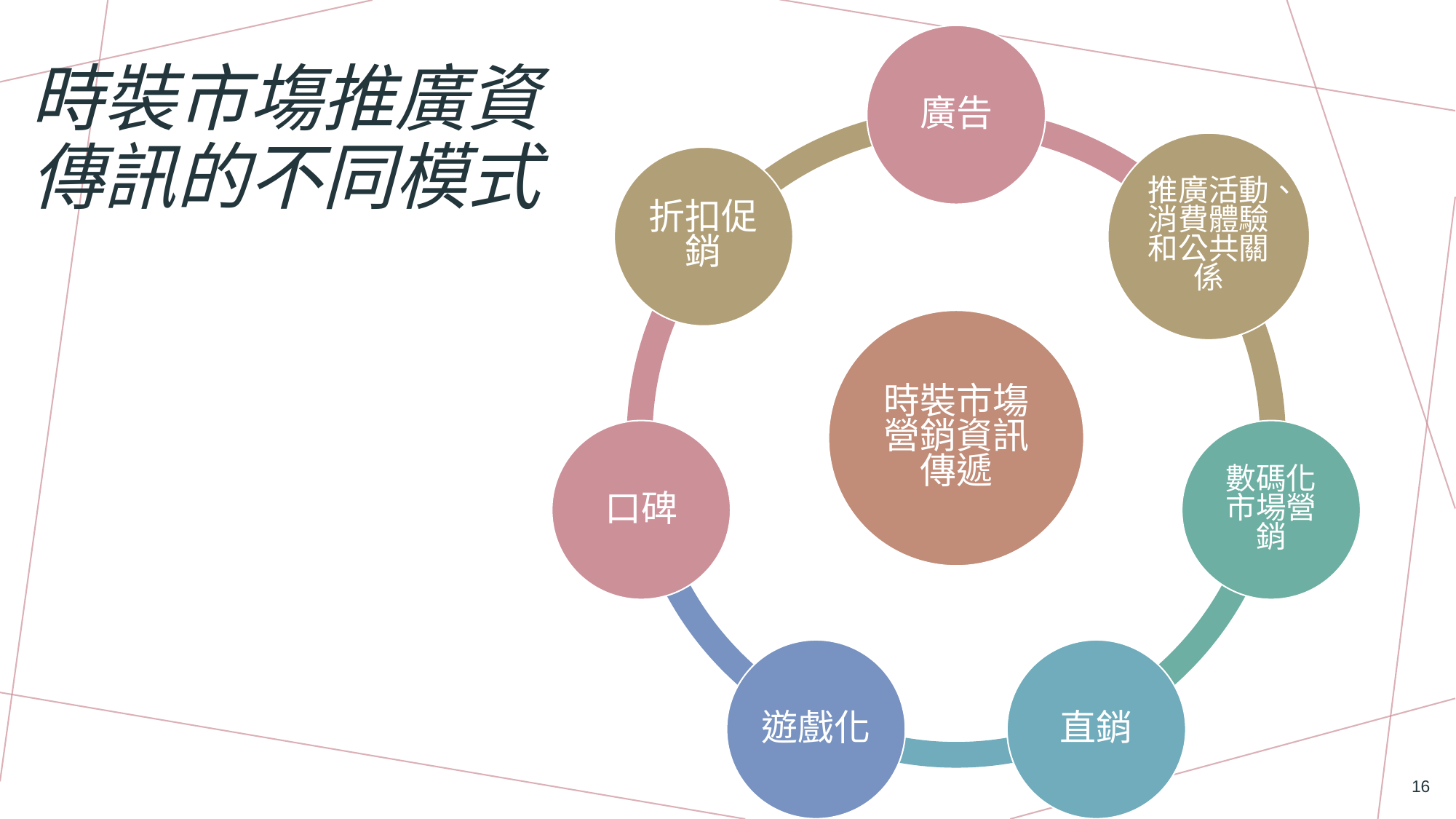

時裝市塲營銷資訊傳遞
廣告
推廣活動、消費體驗和公共關係
數碼化市場營銷
直銷
遊戲化
口碑
折扣促銷
# 時裝市塲推廣資傳訊的不同模式
16